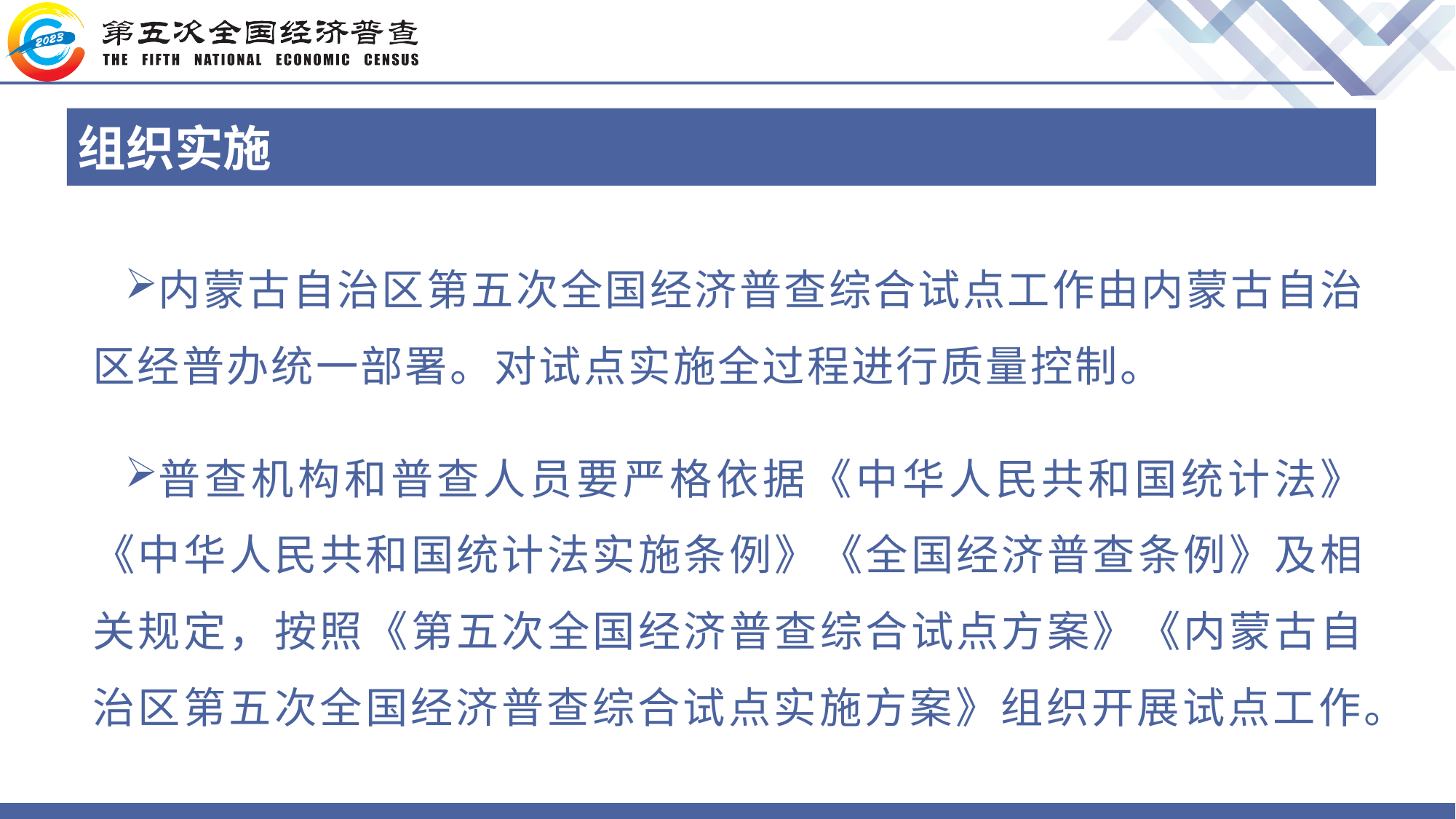

# 组织实施
内蒙古自治区第五次全国经济普查综合试点工作由内蒙古自治区经普办统一部署。对试点实施全过程进行质量控制。
普查机构和普查人员要严格依据《中华人民共和国统计法》《中华人民共和国统计法实施条例》《全国经济普查条例》及相关规定，按照《第五次全国经济普查综合试点方案》《内蒙古自治区第五次全国经济普查综合试点实施方案》组织开展试点工作。